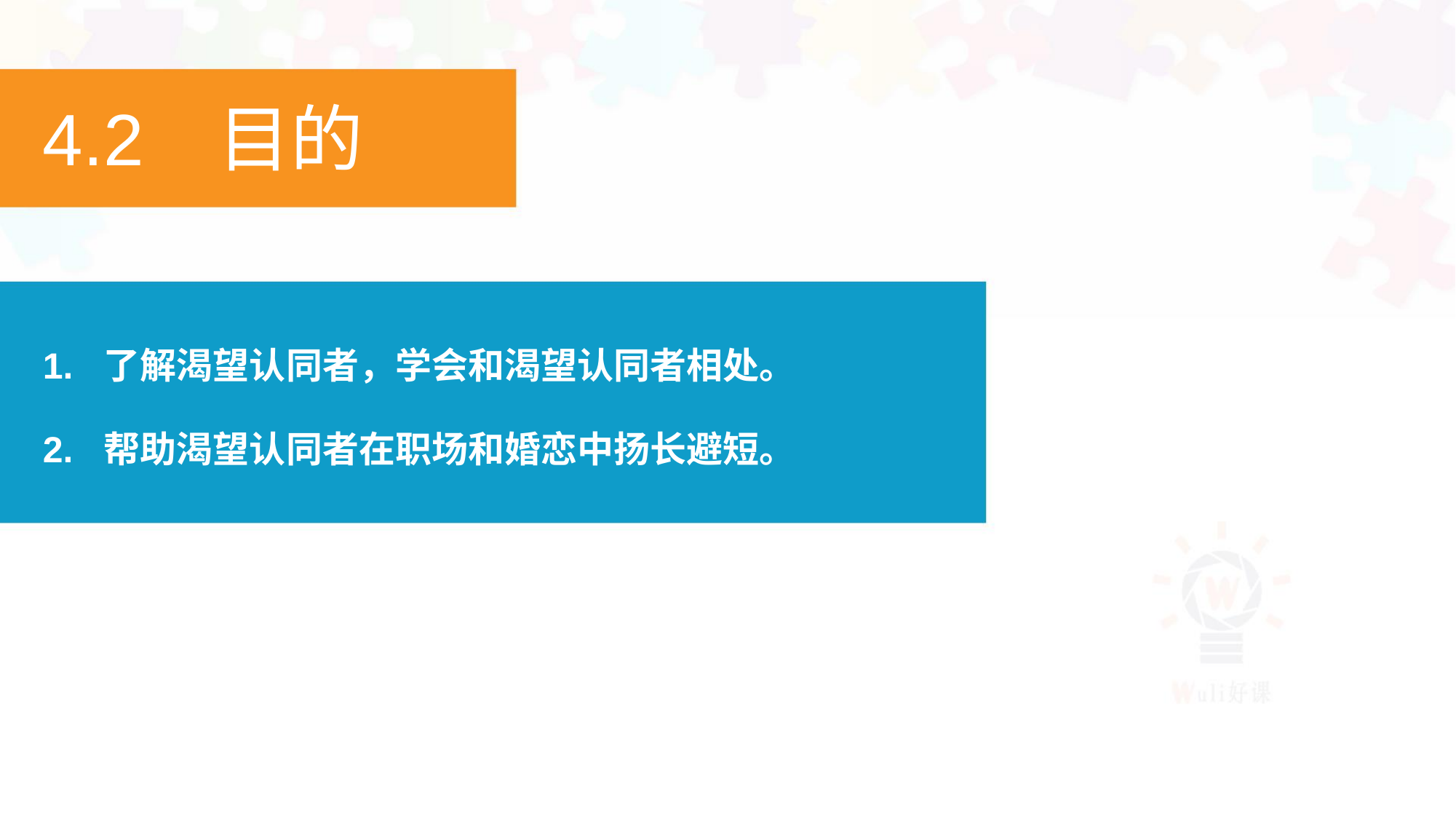

4.2 目的
1. 了解渴望认同者，学会和渴望认同者相处。
2. 帮助渴望认同者在职场和婚恋中扬长避短。